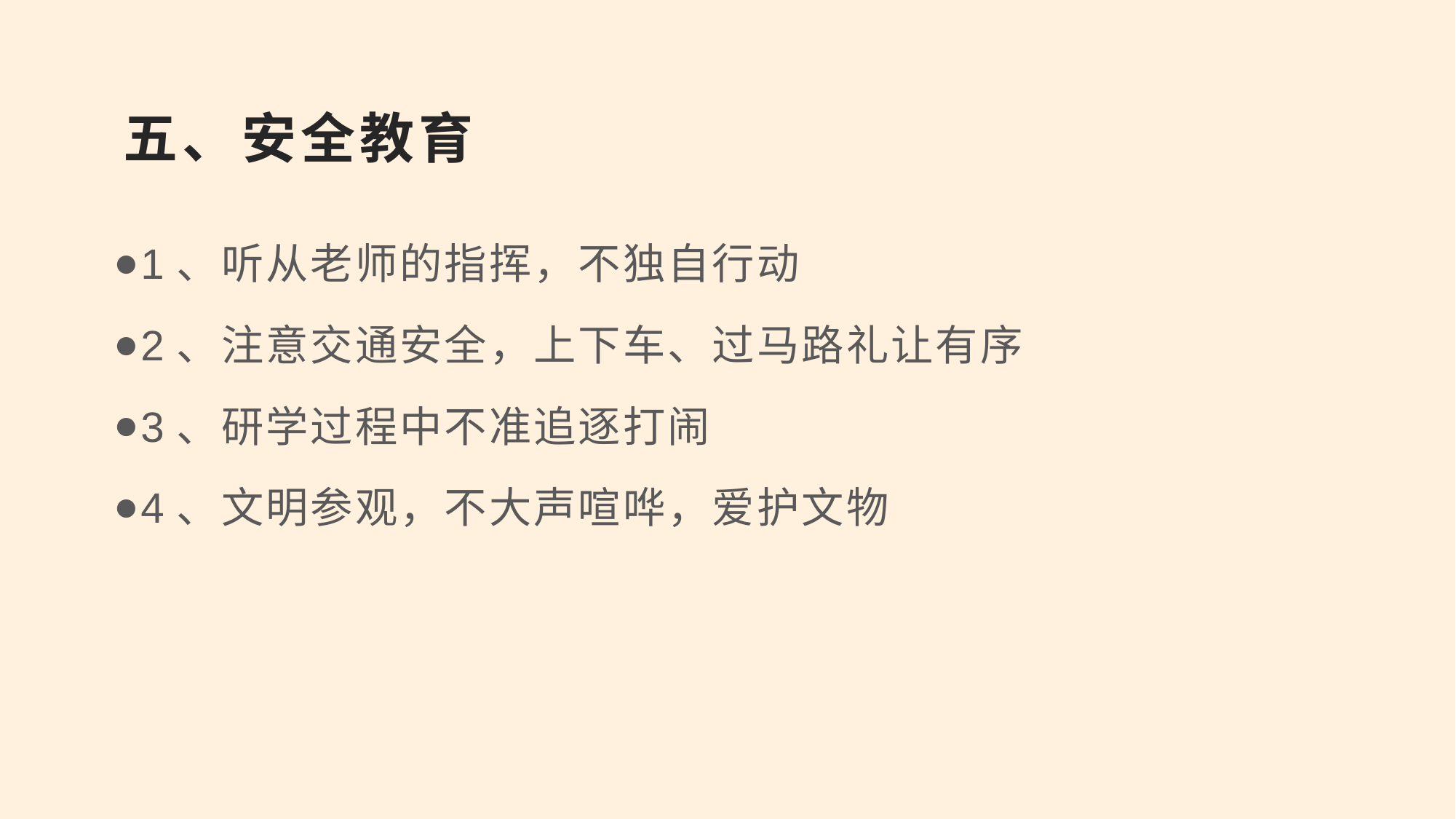

# 五、安全教育
1、听从老师的指挥，不独自行动
2、注意交通安全，上下车、过马路礼让有序
3、研学过程中不准追逐打闹
4、文明参观，不大声喧哗，爱护文物